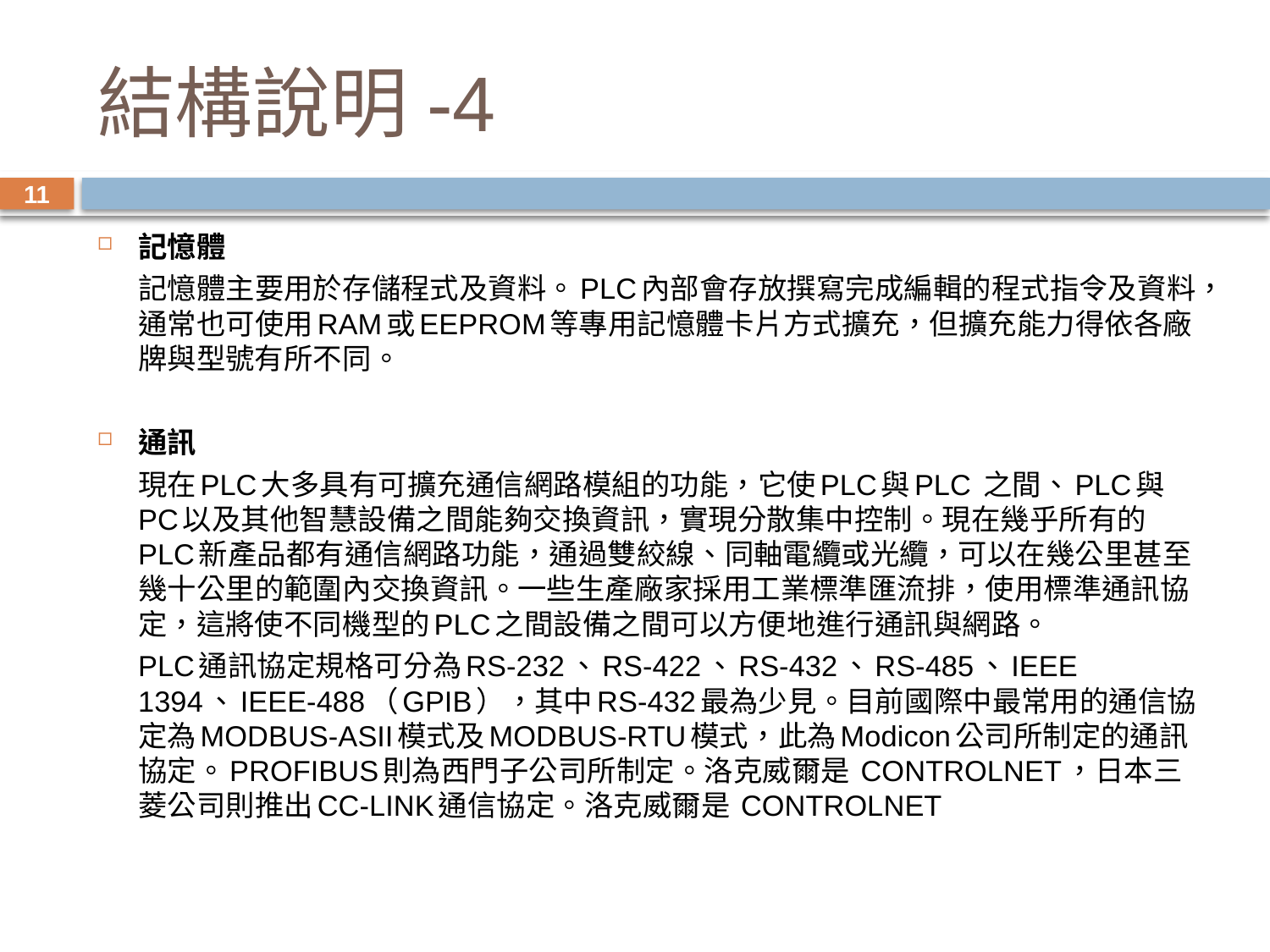

# 結構說明-4
11
記憶體
		記憶體主要用於存儲程式及資料。PLC內部會存放撰寫完成編輯的程式指令及資料，通常也可使用RAM或EEPROM等專用記憶體卡片方式擴充，但擴充能力得依各廠牌與型號有所不同。

通訊
		現在PLC大多具有可擴充通信網路模組的功能，它使PLC與PLC 之間、PLC與PC以及其他智慧設備之間能夠交換資訊，實現分散集中控制。現在幾乎所有的PLC新產品都有通信網路功能，通過雙絞線、同軸電纜或光纜，可以在幾公里甚至幾十公里的範圍內交換資訊。一些生產廠家採用工業標準匯流排，使用標準通訊協定，這將使不同機型的PLC之間設備之間可以方便地進行通訊與網路。
		PLC通訊協定規格可分為RS-232、RS-422、RS-432、RS-485、IEEE 1394、IEEE-488（GPIB），其中RS-432最為少見。目前國際中最常用的通信協定為MODBUS-ASII模式及MODBUS-RTU模式，此為Modicon公司所制定的通訊協定。PROFIBUS則為西門子公司所制定。洛克威爾是 CONTROLNET，日本三菱公司則推出CC-LINK通信協定。洛克威爾是 CONTROLNET